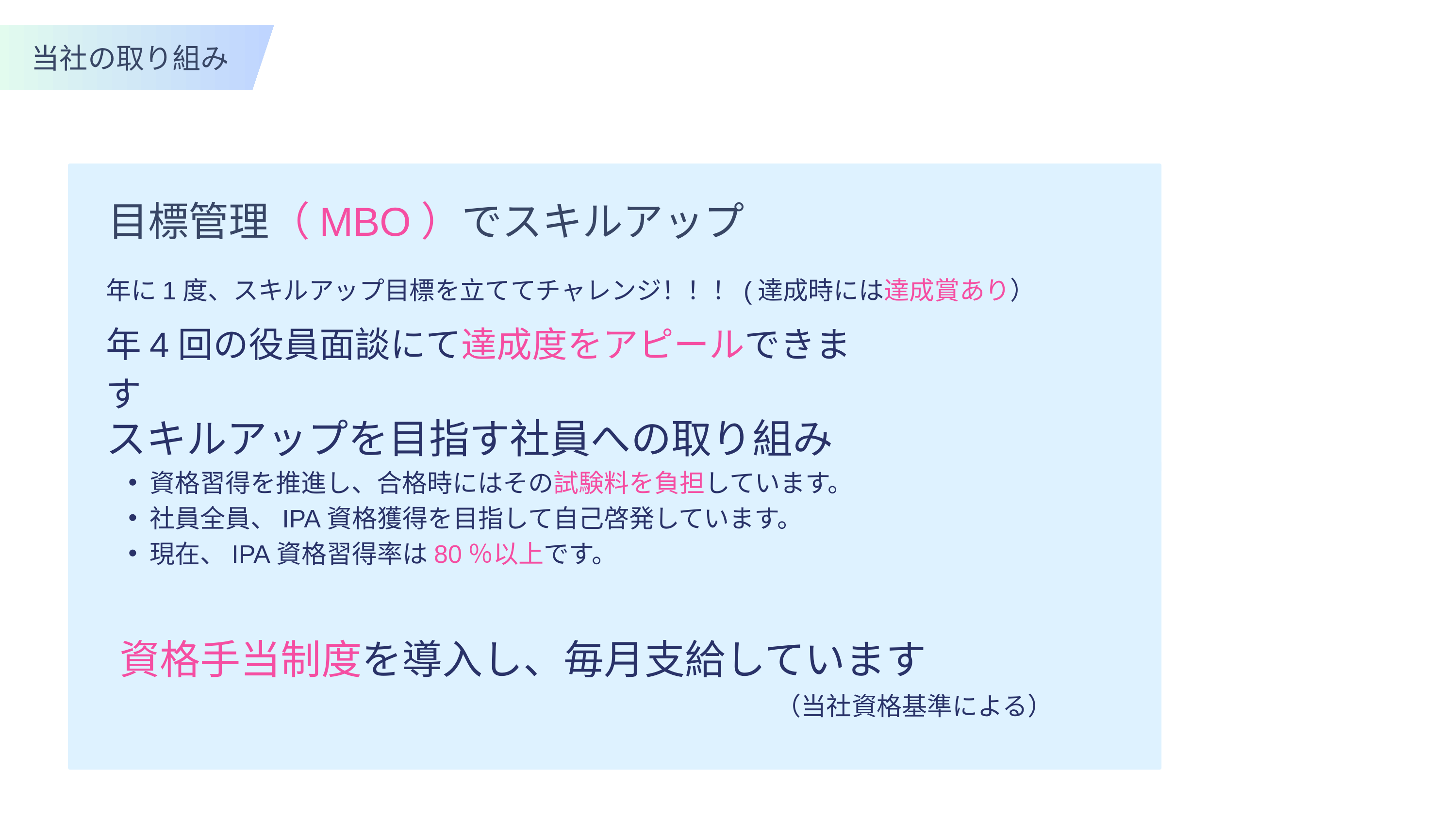

当社の取り組み

スキルアップを目指す社員への取り組み

目標管理（MBO）でスキルアップ
年に1度、スキルアップ目標を立ててチャレンジ！！！(達成時には達成賞あり）
年4回の役員面談にて達成度をアピールできます

資格習得を推進し、合格時にはその試験料を負担しています。
社員全員、IPA資格獲得を目指して自己啓発しています。
現在、IPA資格習得率は80％以上です。
資格手当制度を導入し、毎月支給しています
（当社資格基準による）